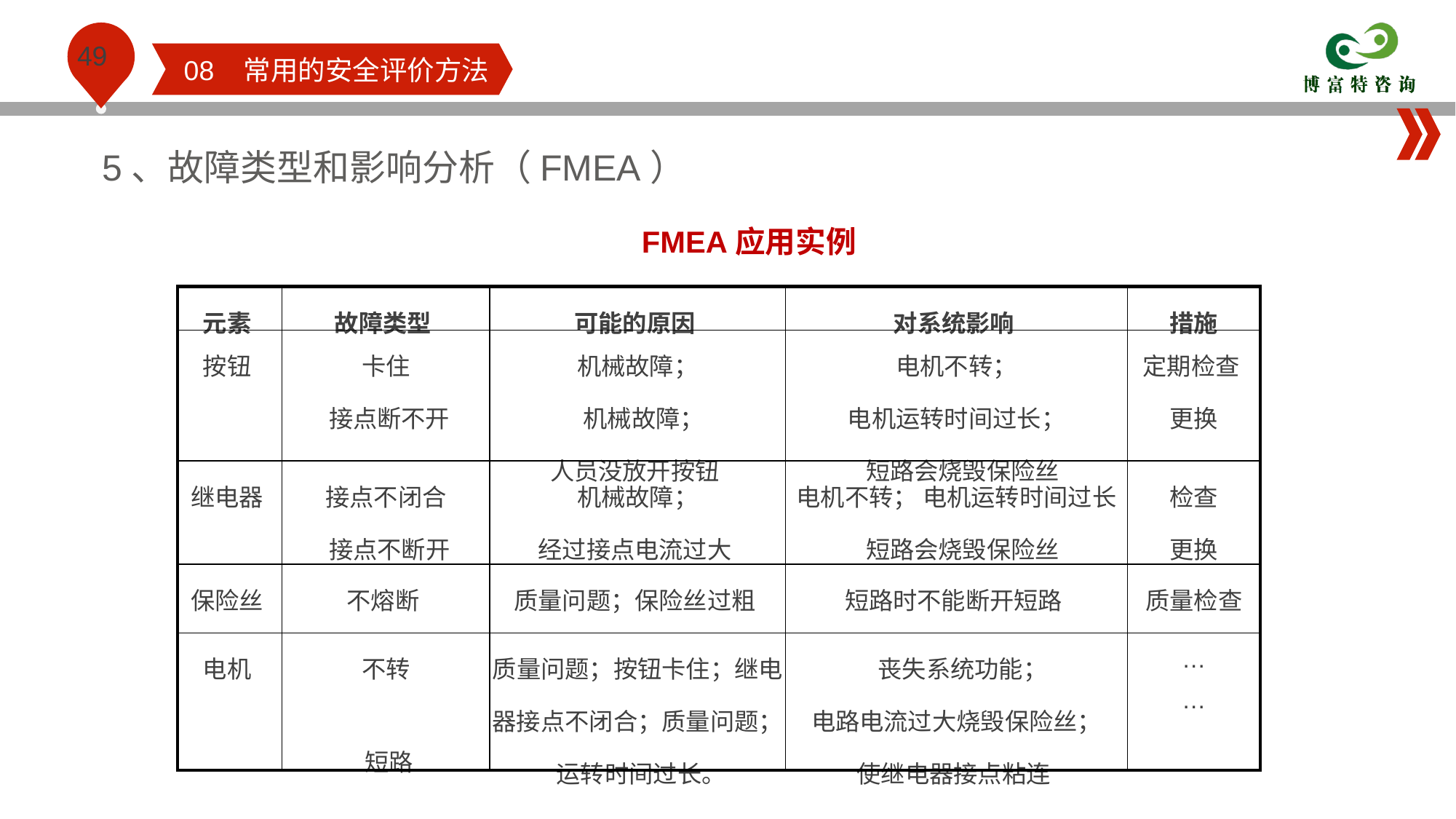

08   常用的安全评价方法
5、故障类型和影响分析（FMEA）
FMEA应用实例
| 元素 | 故障类型 | 可能的原因 | 对系统影响 | 措施 |
| --- | --- | --- | --- | --- |
| 按钮 | 卡住 接点断不开 | 机械故障； 机械故障； 人员没放开按钮 | 电机不转； 电机运转时间过长； 短路会烧毁保险丝 | 定期检查 更换 |
| 继电器 | 接点不闭合 接点不断开 | 机械故障； 经过接点电流过大 | 电机不转； 电机运转时间过长 短路会烧毁保险丝 | 检查 更换 |
| 保险丝 | 不熔断 | 质量问题；保险丝过粗 | 短路时不能断开短路 | 质量检查 |
| 电机 | 不转    短路 | 质量问题；按钮卡住；继电器接点不闭合；质量问题； 运转时间过长。 | 丧失系统功能； 电路电流过大烧毁保险丝； 使继电器接点粘连 | … … |